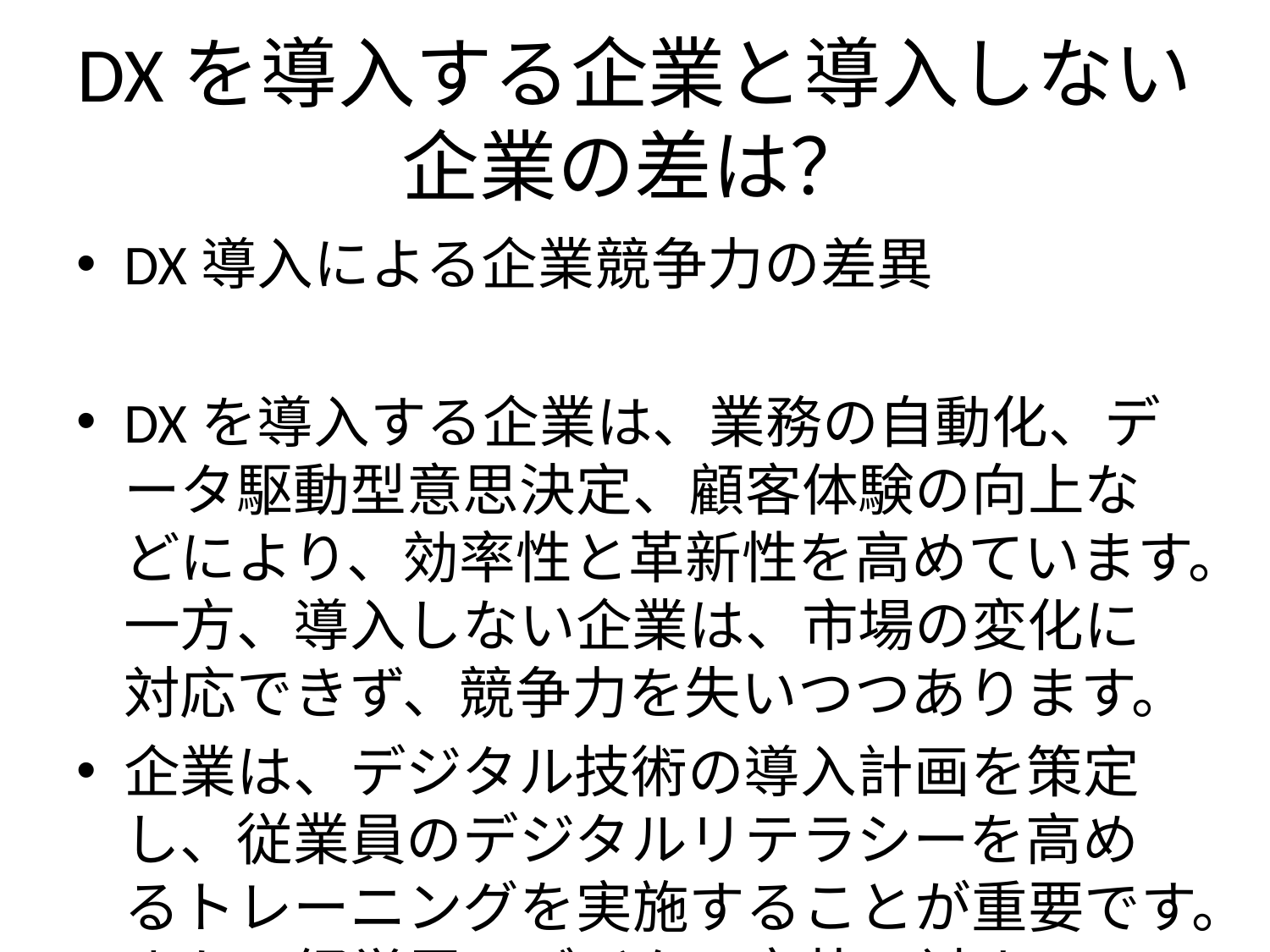

# DXを導入する企業と導入しない企業の差は？
DX導入による企業競争力の差異

DXを導入する企業は、業務の自動化、データ駆動型意思決定、顧客体験の向上などにより、効率性と革新性を高めています。一方、導入しない企業は、市場の変化に対応できず、競争力を失いつつあります。
企業は、デジタル技術の導入計画を策定し、従業員のデジタルリテラシーを高めるトレーニングを実施することが重要です。また、経営層のデジタル変革に対するコミットメントが必要です。